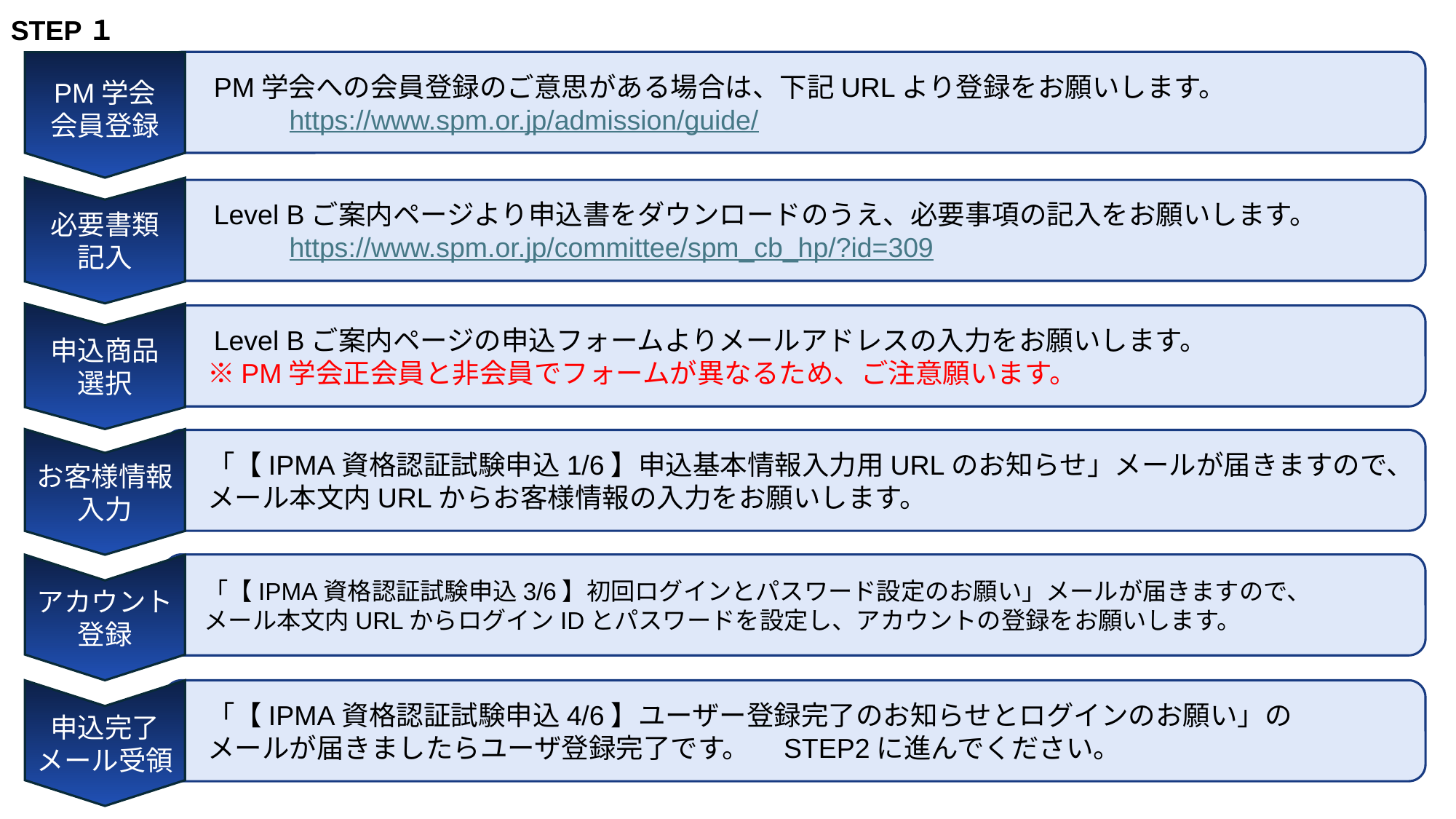

STEP１
PM学会
会員登録
　PM学会への会員登録のご意思がある場合は、下記URLより登録をお願いします。
	https://www.spm.or.jp/admission/guide/
必要書類
記入
　Level Bご案内ページより申込書をダウンロードのうえ、必要事項の記入をお願いします。
	https://www.spm.or.jp/committee/spm_cb_hp/?id=309
申込商品
選択
　Level Bご案内ページの申込フォームよりメールアドレスの入力をお願いします。
　※PM学会正会員と非会員でフォームが異なるため、ご注意願います。
お客様情報
入力
　「【IPMA資格認証試験申込1/6】申込基本情報入力用URLのお知らせ」メールが届きますので、
　メール本文内URLからお客様情報の入力をお願いします。
アカウント
登録
　「【IPMA資格認証試験申込3/6】初回ログインとパスワード設定のお願い」メールが届きますので、
　メール本文内URLからログインIDとパスワードを設定し、アカウントの登録をお願いします。
申込完了
メール受領
　「【IPMA資格認証試験申込4/6】ユーザー登録完了のお知らせとログインのお願い」の
　メールが届きましたらユーザ登録完了です。　STEP2に進んでください。